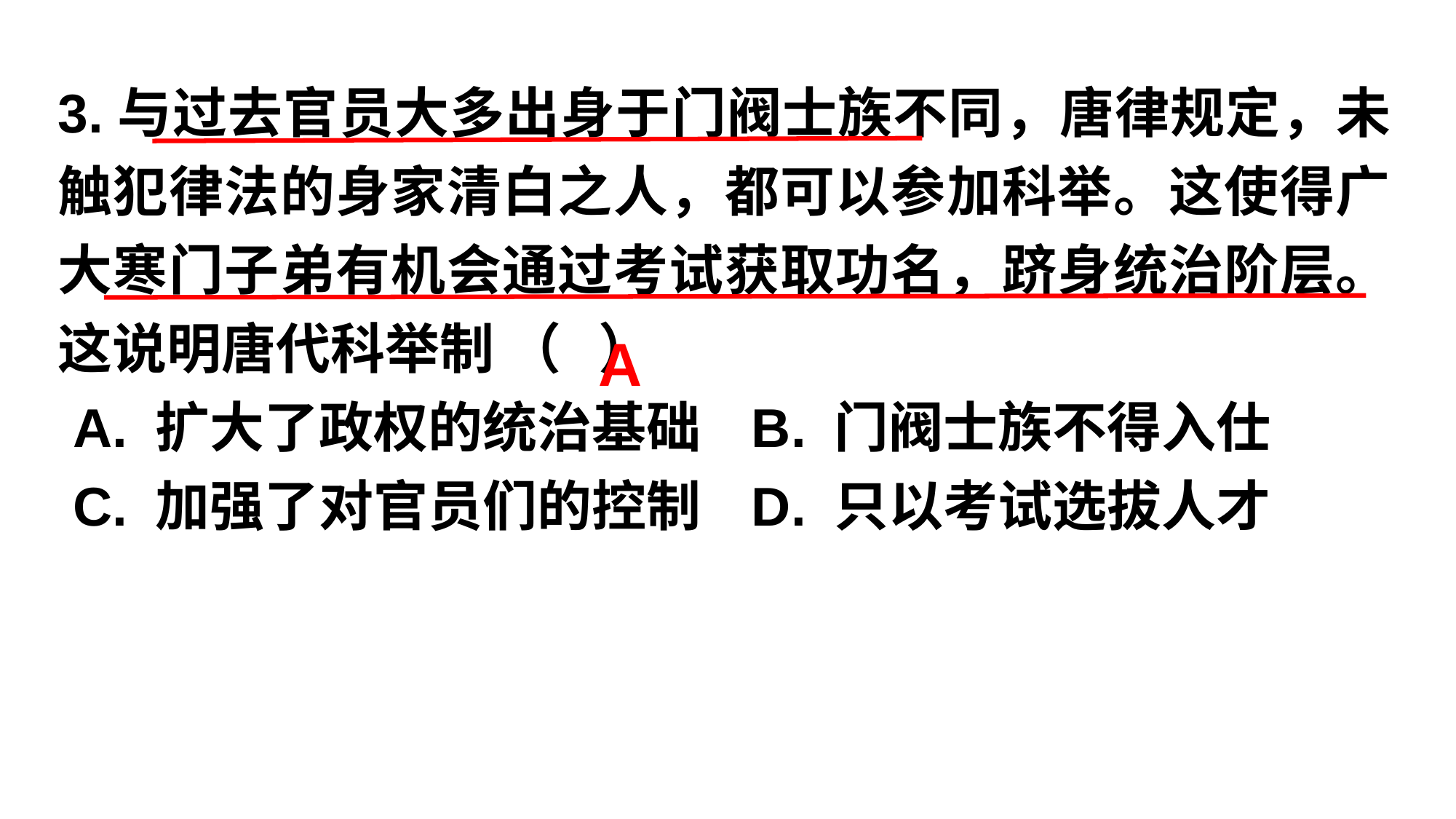

3.与过去官员大多出身于门阀士族不同，唐律规定，未触犯律法的身家清白之人，都可以参加科举。这使得广大寒门子弟有机会通过考试获取功名，跻身统治阶层。这说明唐代科举制 （   ）
 A. 扩大了政权的统治基础   B. 门阀士族不得入仕
 C. 加强了对官员们的控制   D. 只以考试选拔人才
A